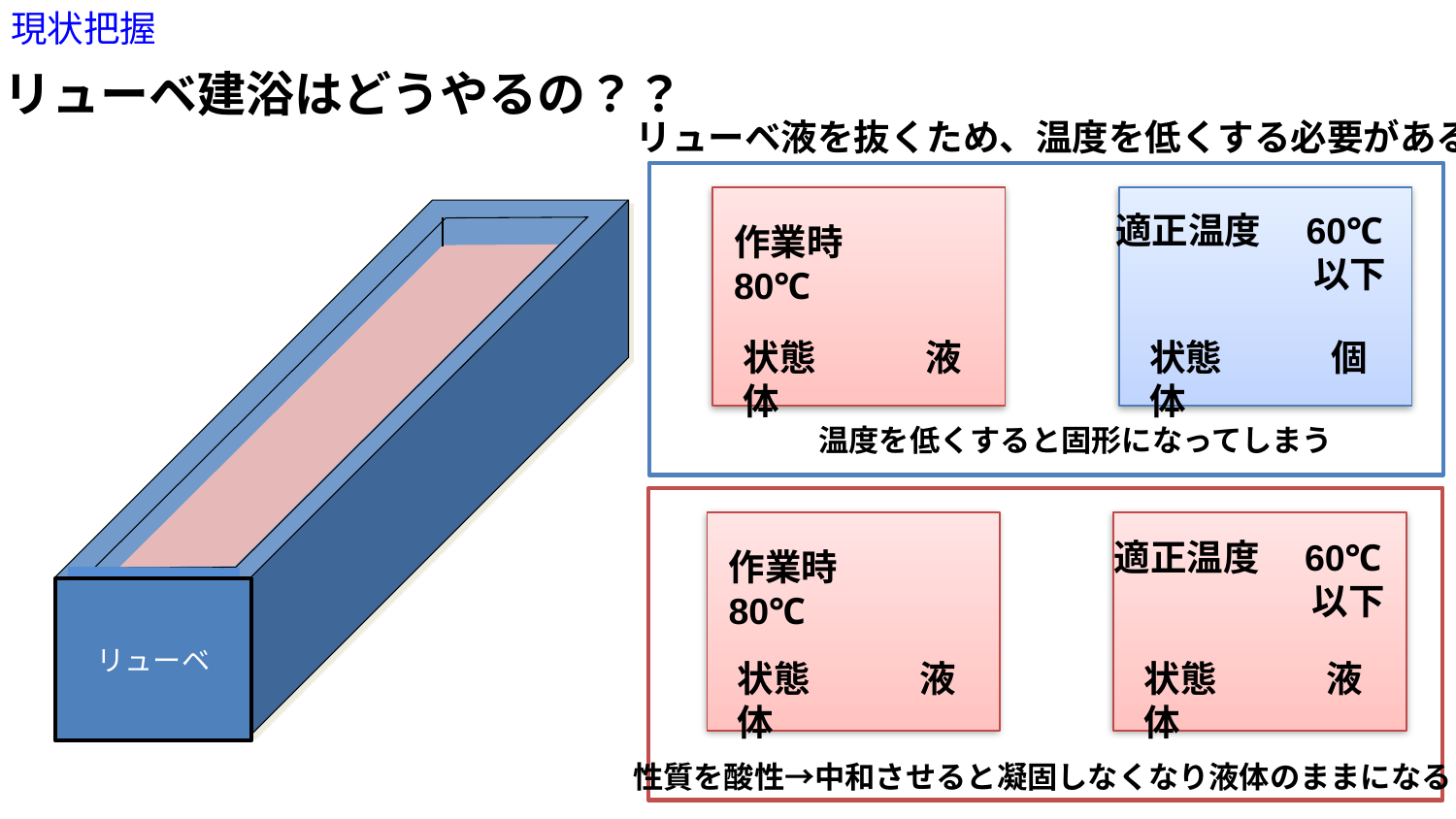

現状把握
リューベ建浴はどうやるの？？
リューベ液を抜くため、温度を低くする必要がある

⑥
リューベ
適正温度　60℃以下
作業時　　80℃
状態　　　液体
状態　　　個体

温度を低くすると固形になってしまう

適正温度　60℃以下
作業時　　80℃
リューベ
状態　　　液体
状態　　　液体
性質を酸性→中和させると凝固しなくなり液体のままになる